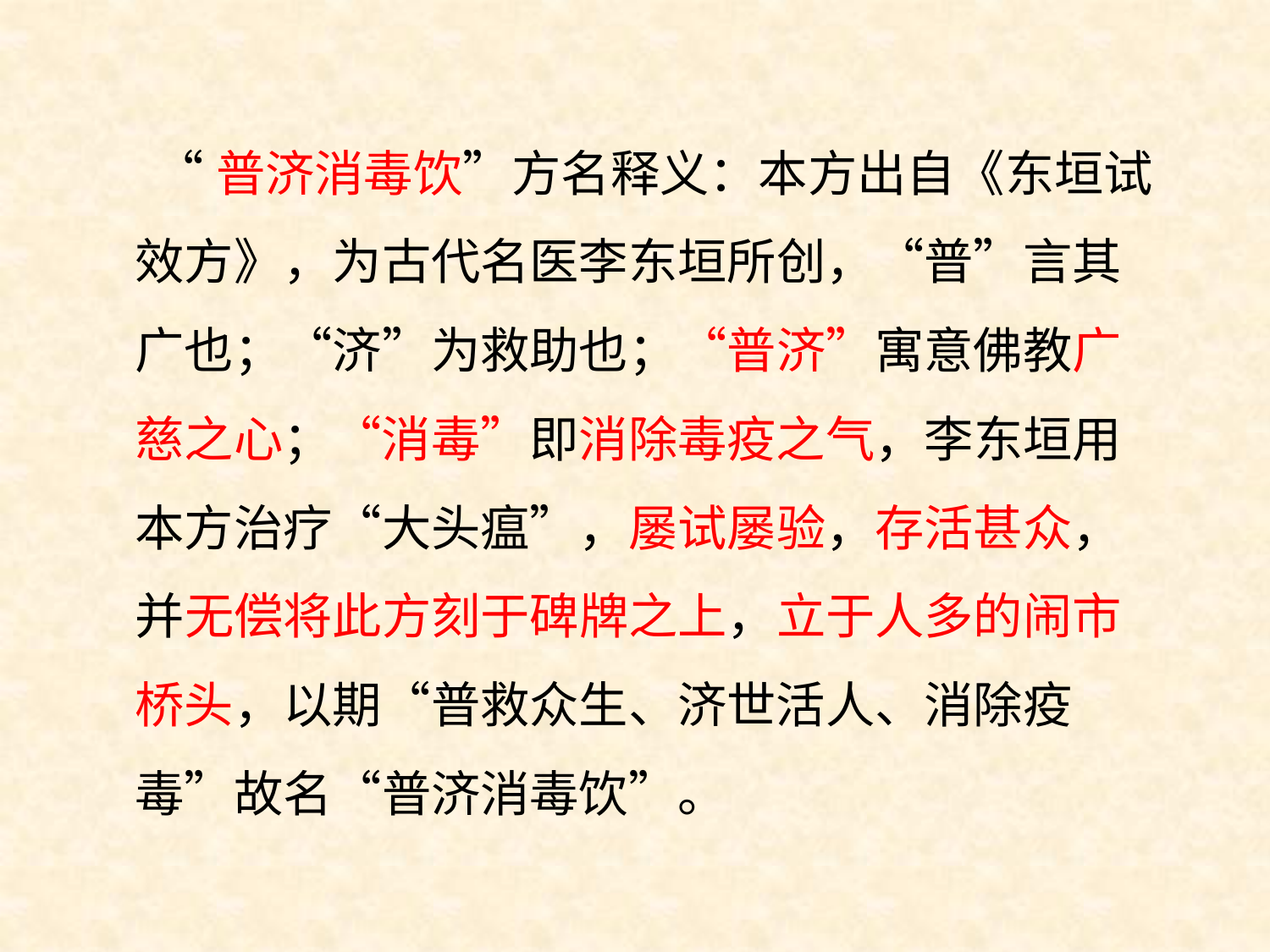

“普济消毒饮”方名释义：本方出自《东垣试效方》，为古代名医李东垣所创，“普”言其广也；“济”为救助也；“普济”寓意佛教广慈之心；“消毒”即消除毒疫之气，李东垣用本方治疗“大头瘟”，屡试屡验，存活甚众，并无偿将此方刻于碑牌之上，立于人多的闹市桥头，以期“普救众生、济世活人、消除疫毒”故名“普济消毒饮”。
21